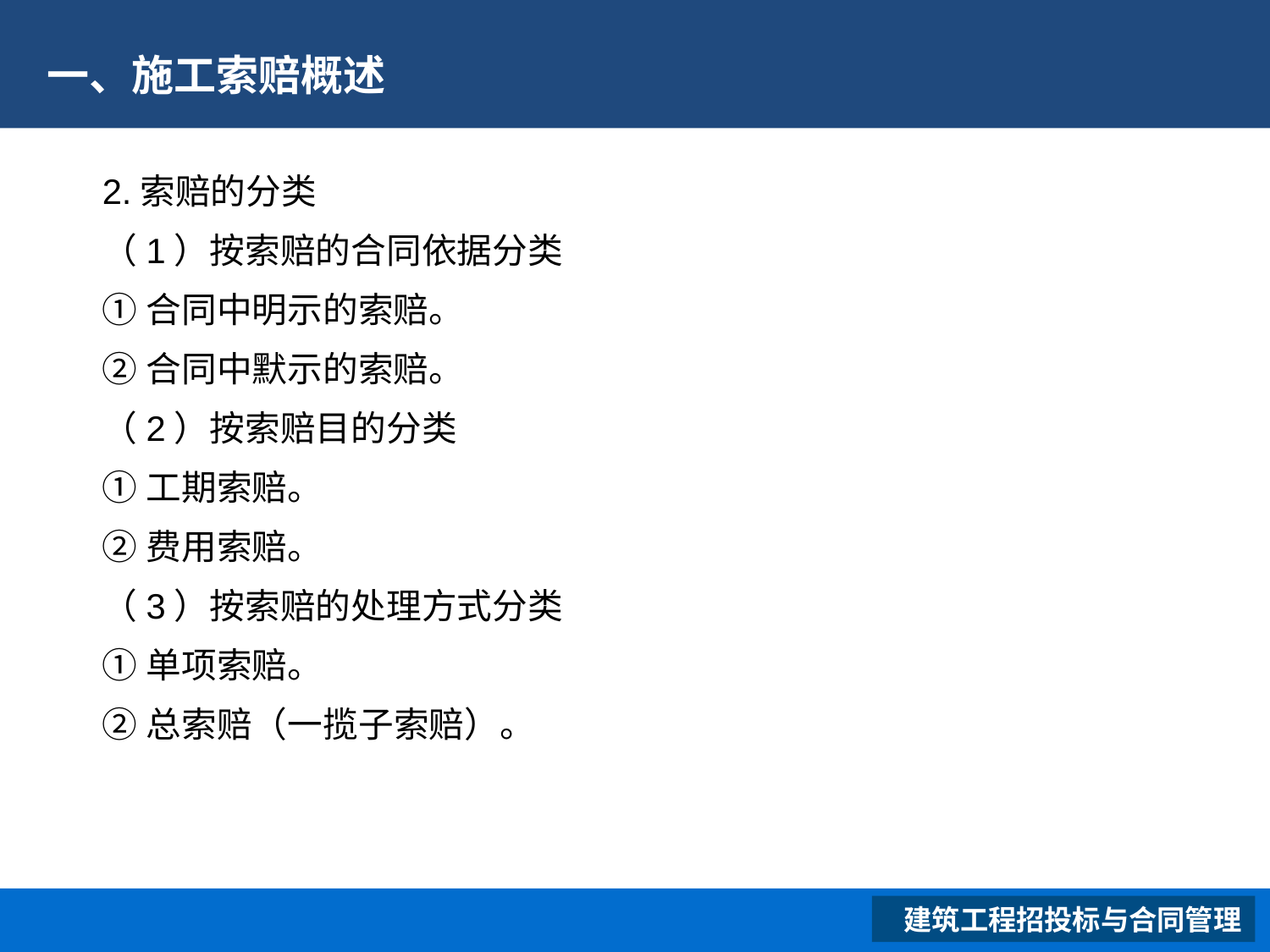

# 一、施工索赔概述
2.索赔的分类
（1）按索赔的合同依据分类
①合同中明示的索赔。
②合同中默示的索赔。
（2）按索赔目的分类
①工期索赔。
②费用索赔。
（3）按索赔的处理方式分类
①单项索赔。
②总索赔（一揽子索赔）。

  建筑工程招投标与合同管理
XXXXXXXXXXXXXXXXXX